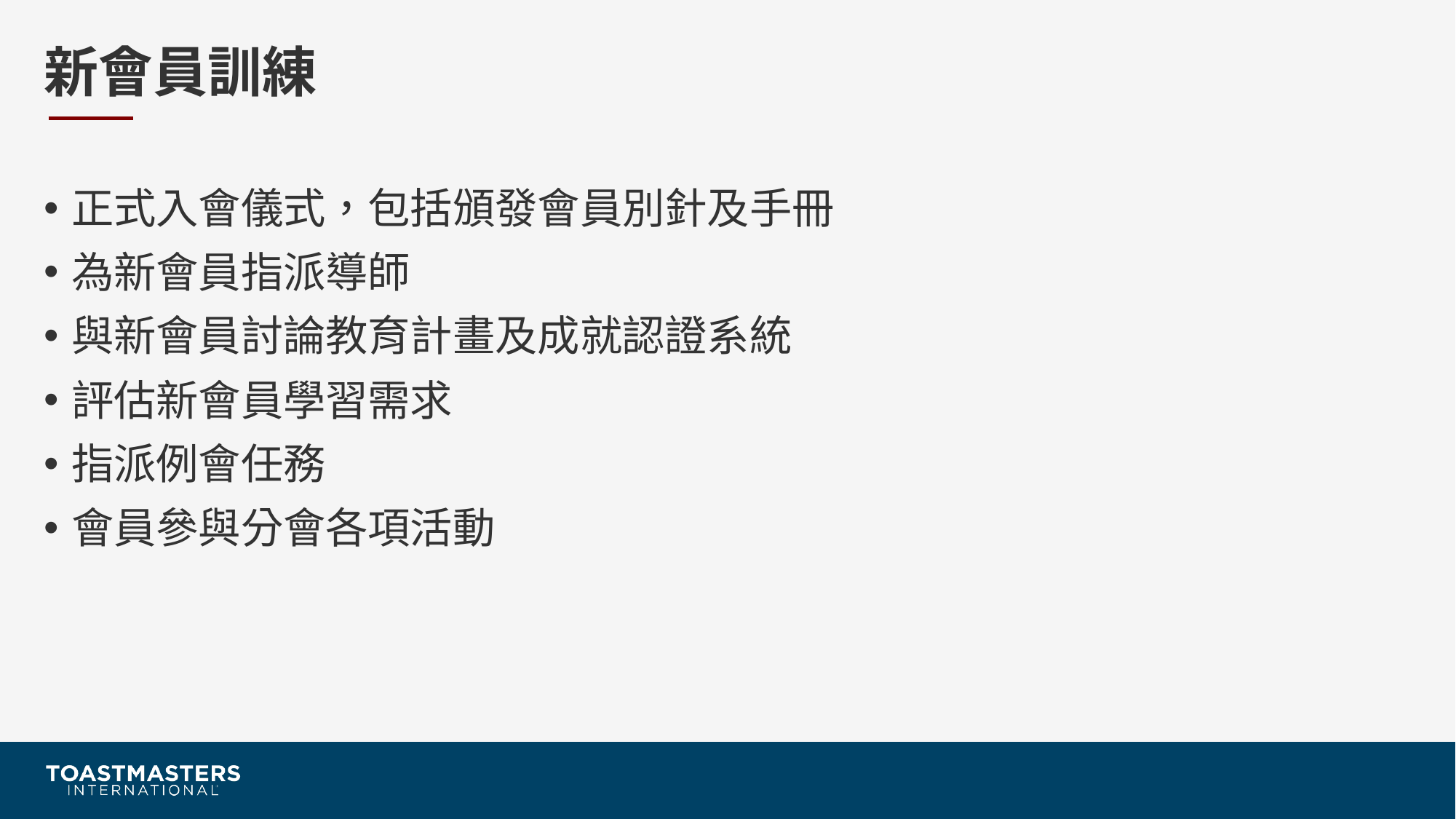

# 新會員訓練
正式入會儀式，包括頒發會員別針及手冊
為新會員指派導師
與新會員討論教育計畫及成就認證系統
評估新會員學習需求
指派例會任務
會員參與分會各項活動